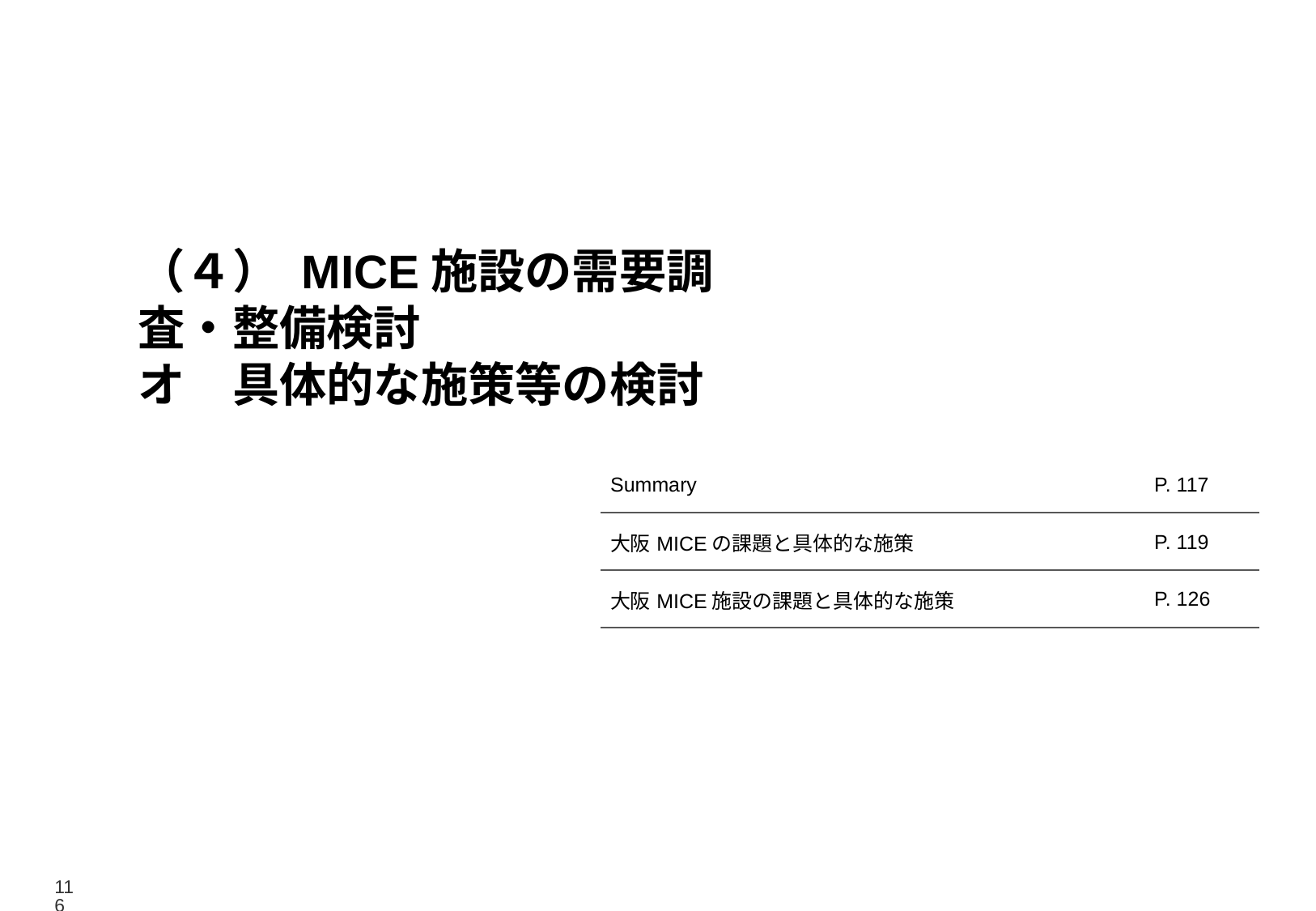

（４） MICE施設の需要調査・整備検討
オ　具体的な施策等の検討
| Summary | P. 117 |
| --- | --- |
| 大阪MICEの課題と具体的な施策 | P. 119 |
| 大阪MICE施設の課題と具体的な施策 | P. 126 |
116